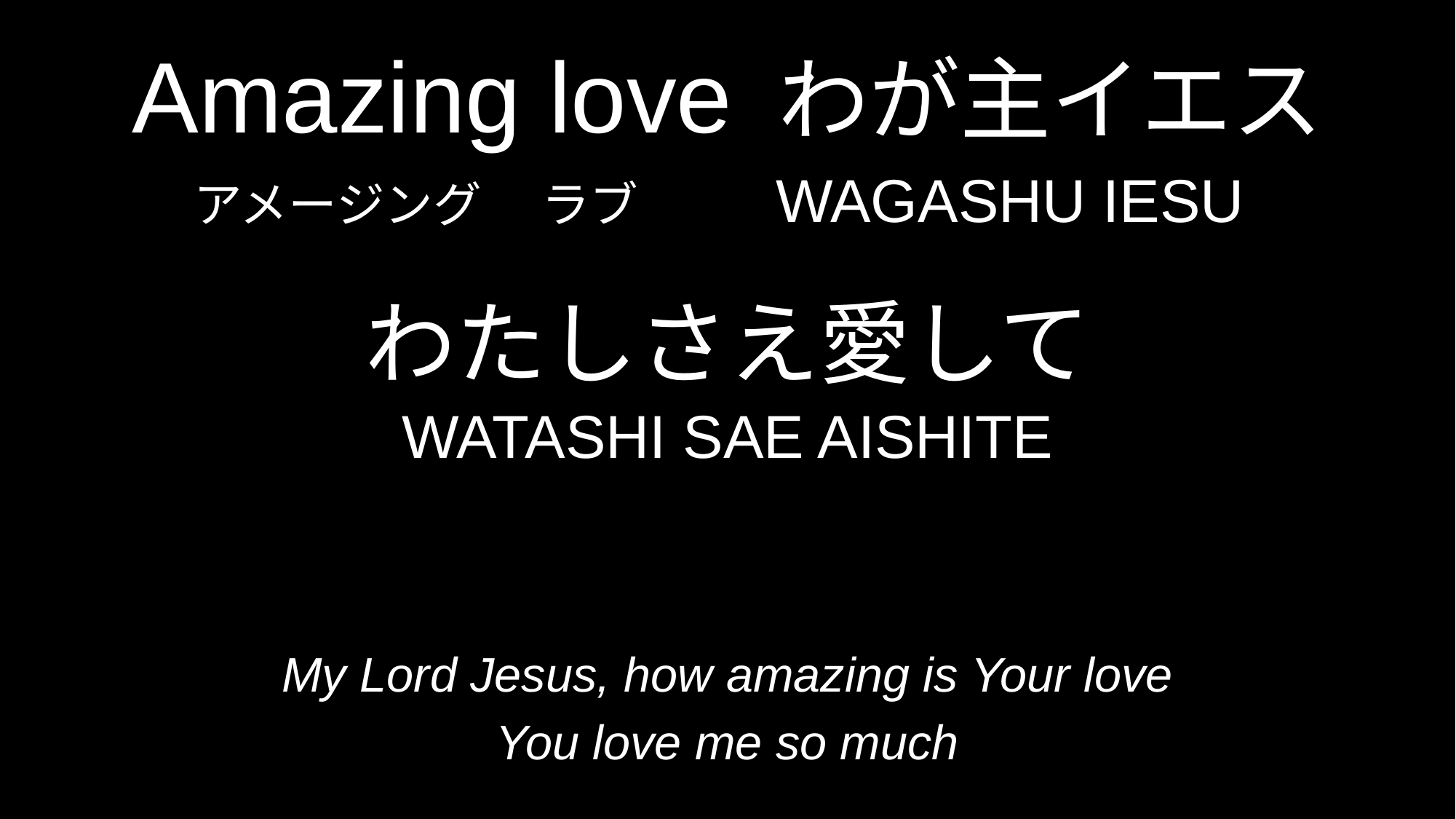

# Amazing love わが主イエス アメージング　 ラブ　 　WAGASHU IESU わたしさえ愛して WATASHI SAE AISHITE
My Lord Jesus, how amazing is Your love
You love me so much